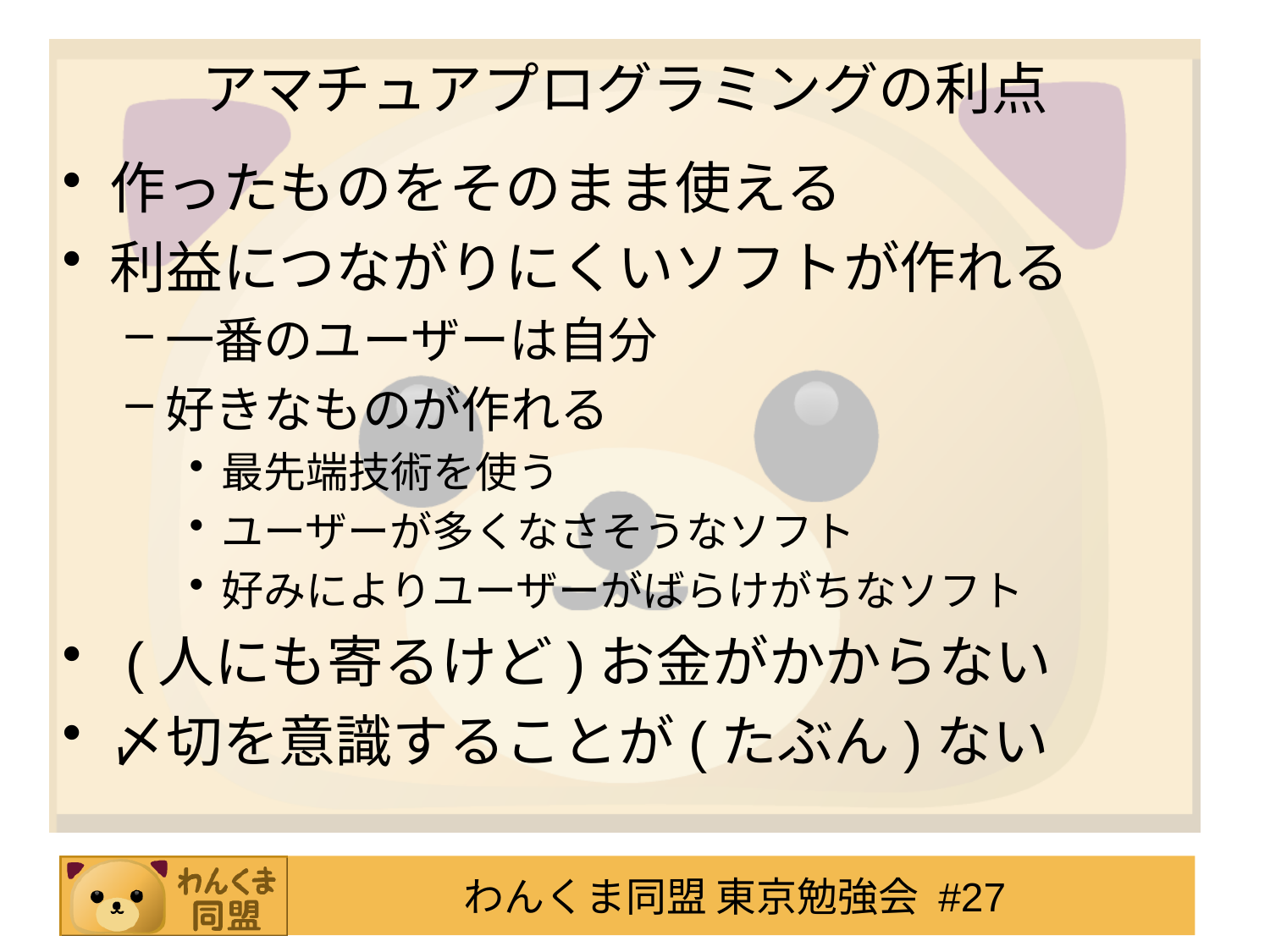

# アマチュアプログラミングの利点
作ったものをそのまま使える
利益につながりにくいソフトが作れる
一番のユーザーは自分
好きなものが作れる
最先端技術を使う
ユーザーが多くなさそうなソフト
好みによりユーザーがばらけがちなソフト
 (人にも寄るけど)お金がかからない
〆切を意識することが(たぶん)ない